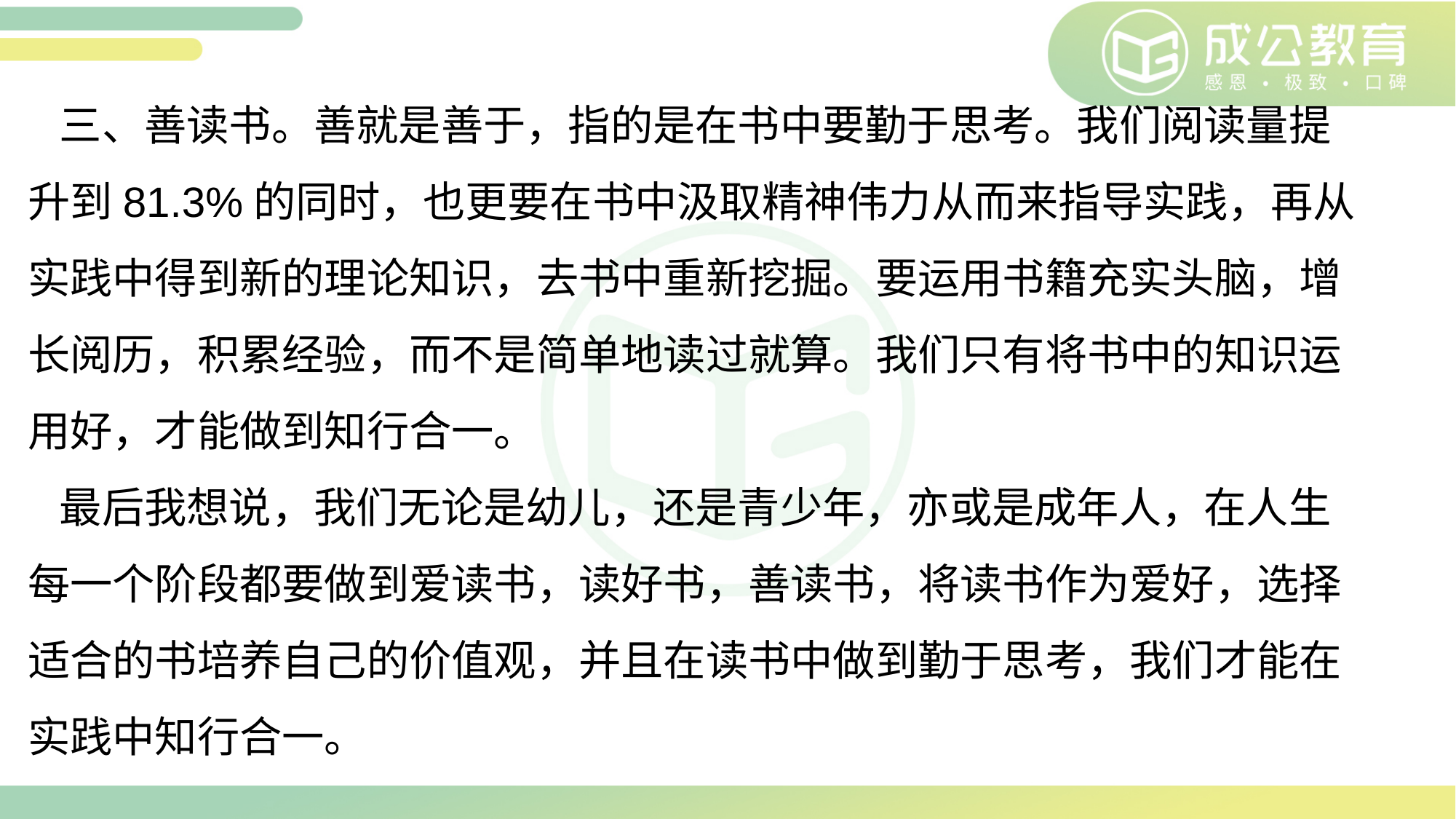

三、善读书。善就是善于，指的是在书中要勤于思考。我们阅读量提升到81.3%的同时，也更要在书中汲取精神伟力从而来指导实践，再从实践中得到新的理论知识，去书中重新挖掘。要运用书籍充实头脑，增长阅历，积累经验，而不是简单地读过就算。我们只有将书中的知识运用好，才能做到知行合一。
最后我想说，我们无论是幼儿，还是青少年，亦或是成年人，在人生每一个阶段都要做到爱读书，读好书，善读书，将读书作为爱好，选择适合的书培养自己的价值观，并且在读书中做到勤于思考，我们才能在实践中知行合一。